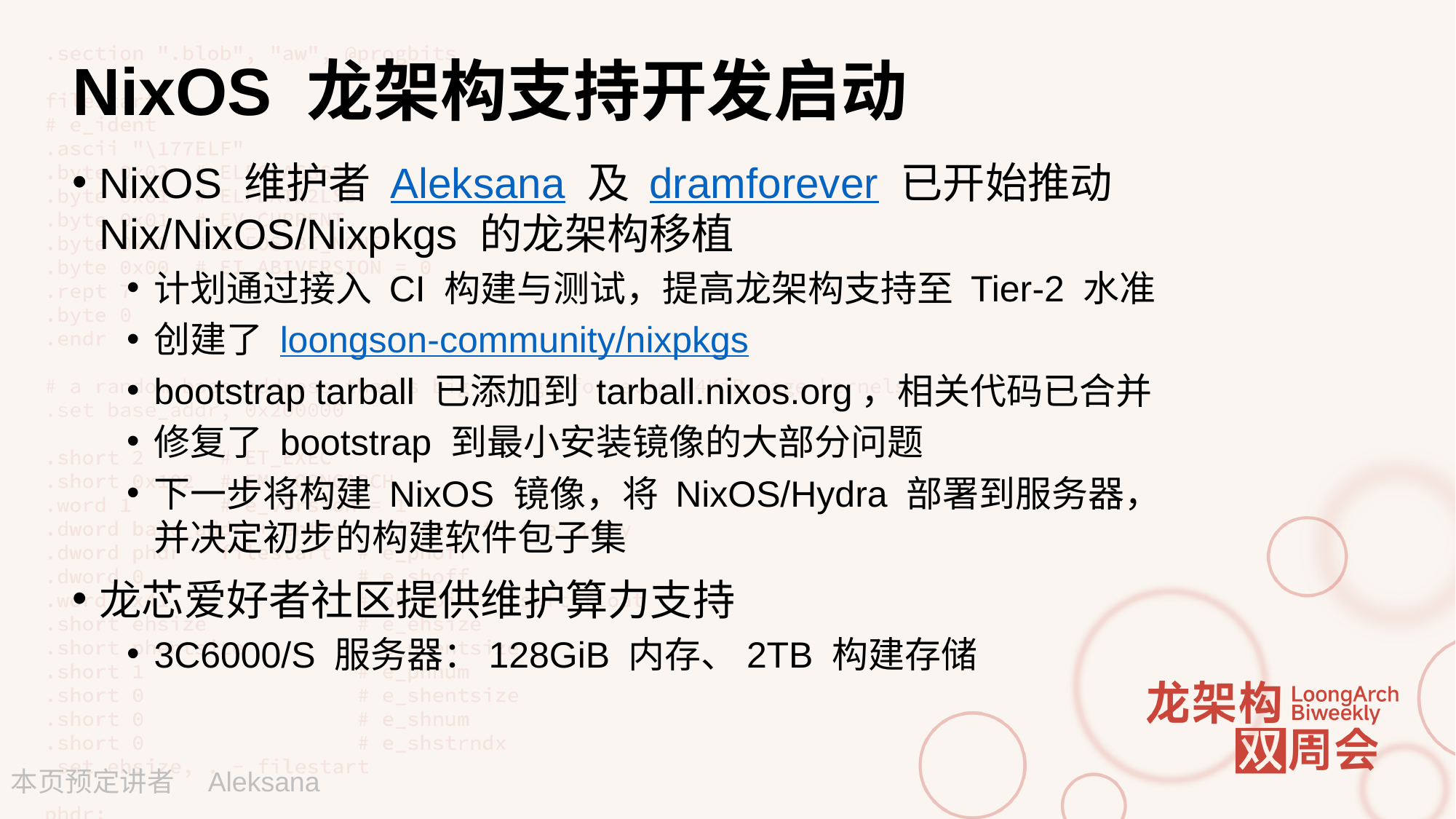

# NixOS 龙架构支持开发启动
NixOS 维护者 Aleksana 及 dramforever 已开始推动 Nix/NixOS/Nixpkgs 的龙架构移植
计划通过接入 CI 构建与测试，提高龙架构支持至 Tier-2 水准
创建了 loongson-community/nixpkgs
bootstrap tarball 已添加到 tarball.nixos.org，相关代码已合并
修复了 bootstrap 到最小安装镜像的大部分问题
下一步将构建 NixOS 镜像，将 NixOS/Hydra 部署到服务器，并决定初步的构建软件包子集
龙芯爱好者社区提供维护算力支持
3C6000/S 服务器：128GiB 内存、2TB 构建存储
Aleksana